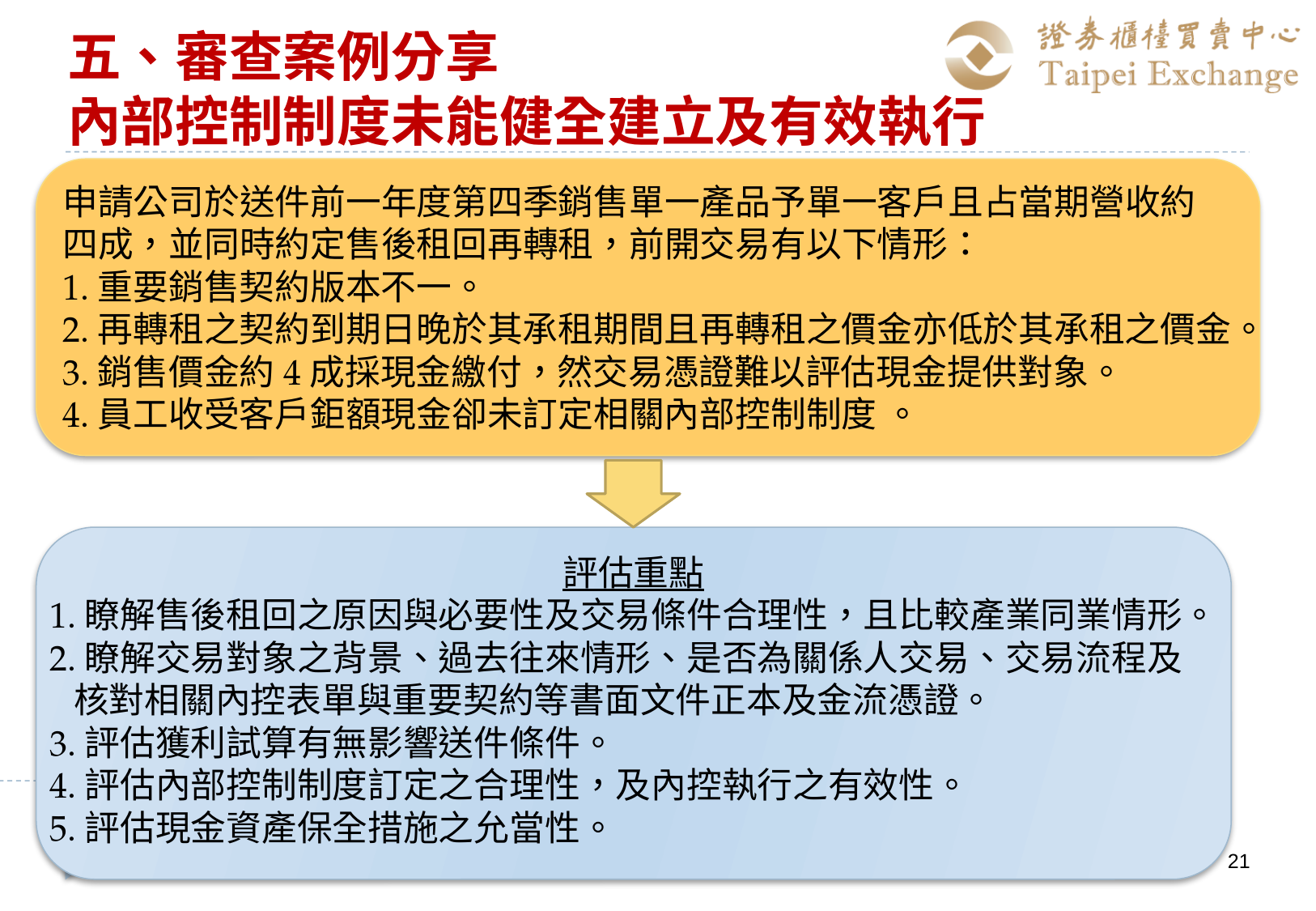

# 五、審查案例分享 內部控制制度未能健全建立及有效執行
申請公司於送件前一年度第四季銷售單一產品予單一客戶且占當期營收約
四成，並同時約定售後租回再轉租，前開交易有以下情形：
1.重要銷售契約版本不一。
2.再轉租之契約到期日晚於其承租期間且再轉租之價金亦低於其承租之價金。
3.銷售價金約4成採現金繳付，然交易憑證難以評估現金提供對象。
4.員工收受客戶鉅額現金卻未訂定相關內部控制制度 。

評估重點
1.瞭解售後租回之原因與必要性及交易條件合理性，且比較產業同業情形。
2.瞭解交易對象之背景、過去往來情形、是否為關係人交易、交易流程及
  核對相關內控表單與重要契約等書面文件正本及金流憑證。
3.評估獲利試算有無影響送件條件。
4.評估內部控制制度訂定之合理性，及內控執行之有效性。
5.評估現金資產保全措施之允當性。
21